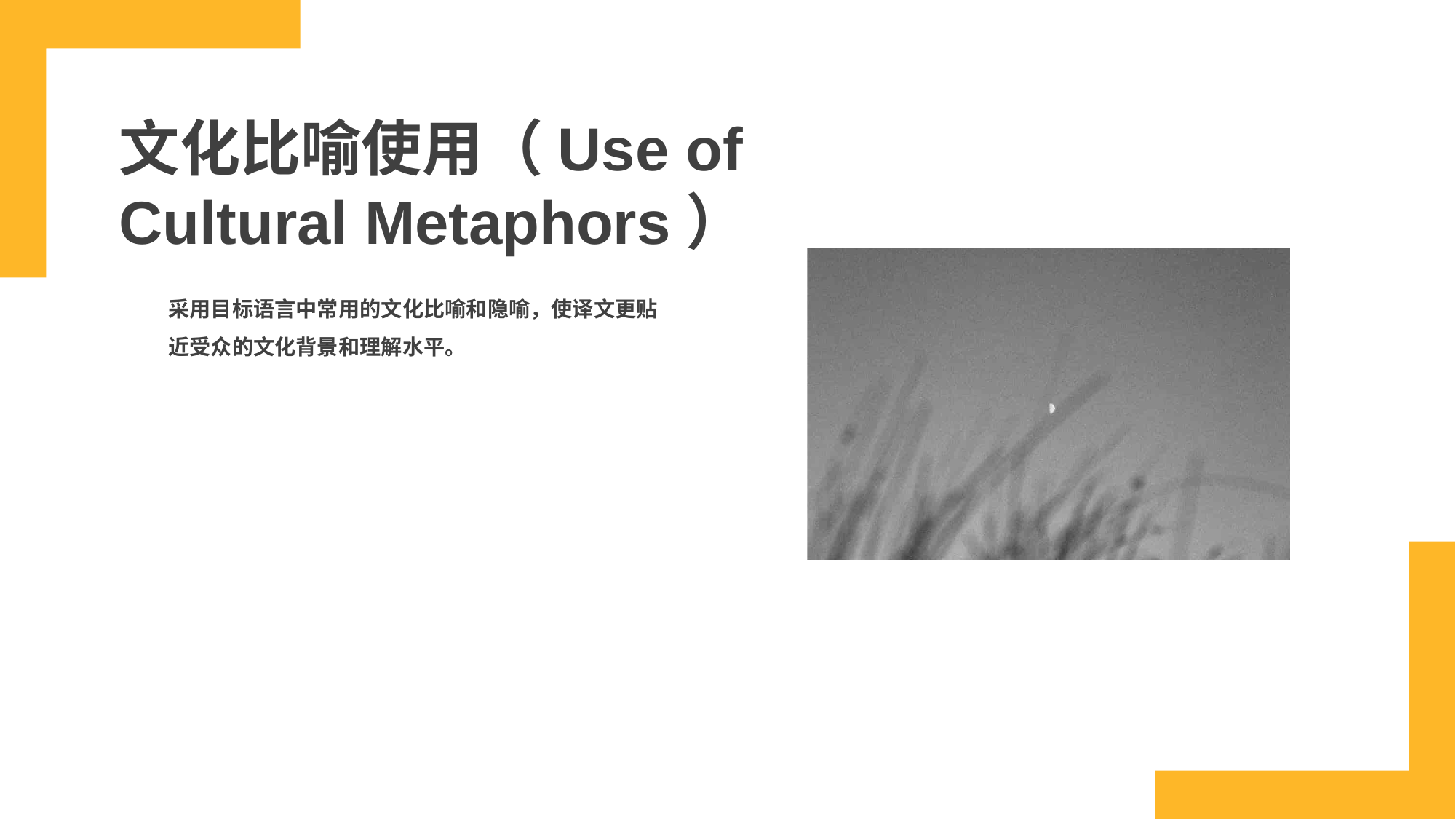

文化比喻使用（Use of Cultural Metaphors）

采用目标语言中常用的文化比喻和隐喻，使译文更贴近受众的文化背景和理解水平。